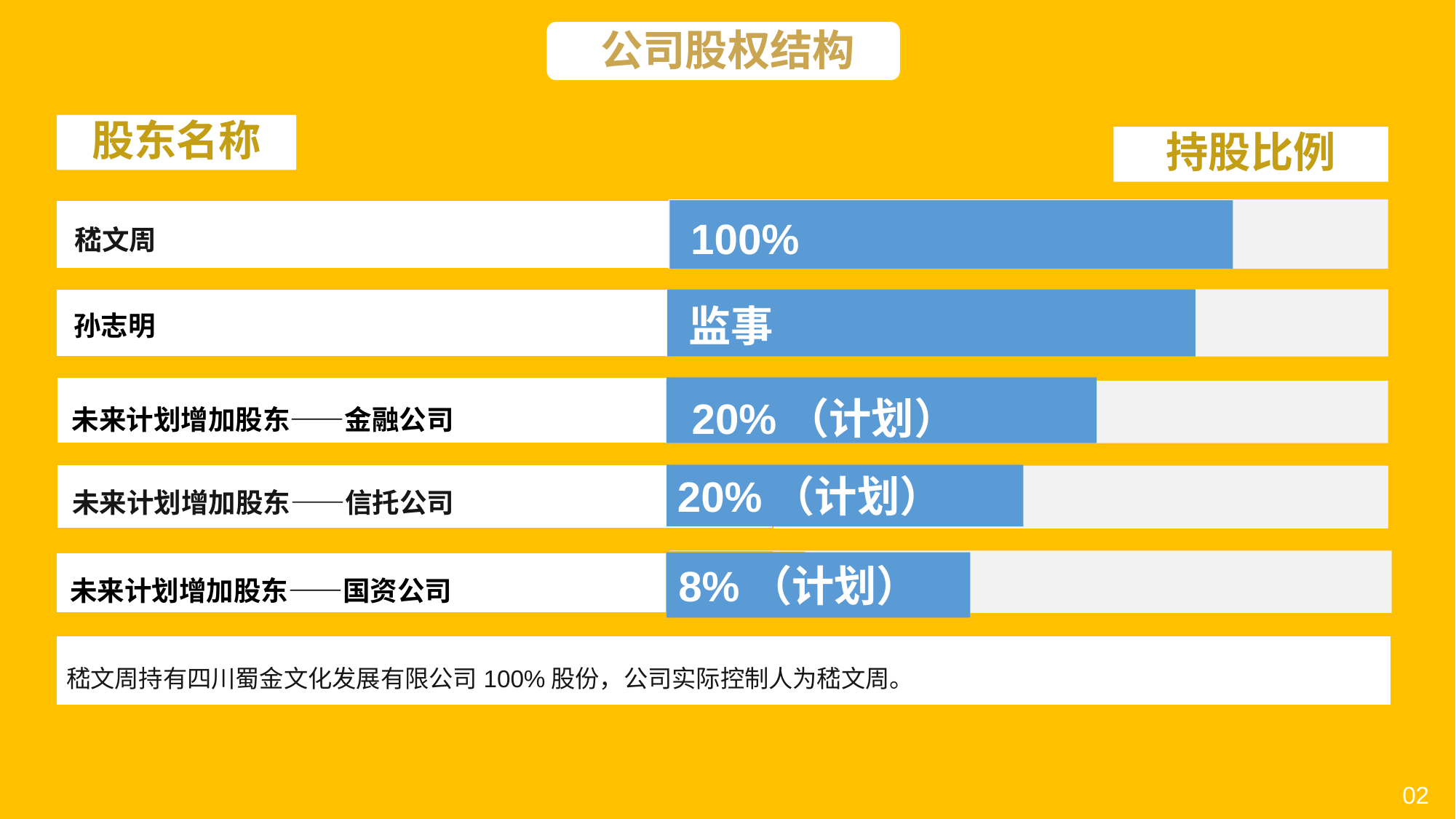

公司股权结构
股东名称

持股比例

100%
嵇文周

监事
孙志明

20%（计划）
未来计划增加股东——金融公司

20%（计划）

未来计划增加股东——信托公司

 8%（计划）
未来计划增加股东——国资公司
嵇文周持有四川蜀金文化发展有限公司100%股份，公司实际控制人为嵇文周。
02